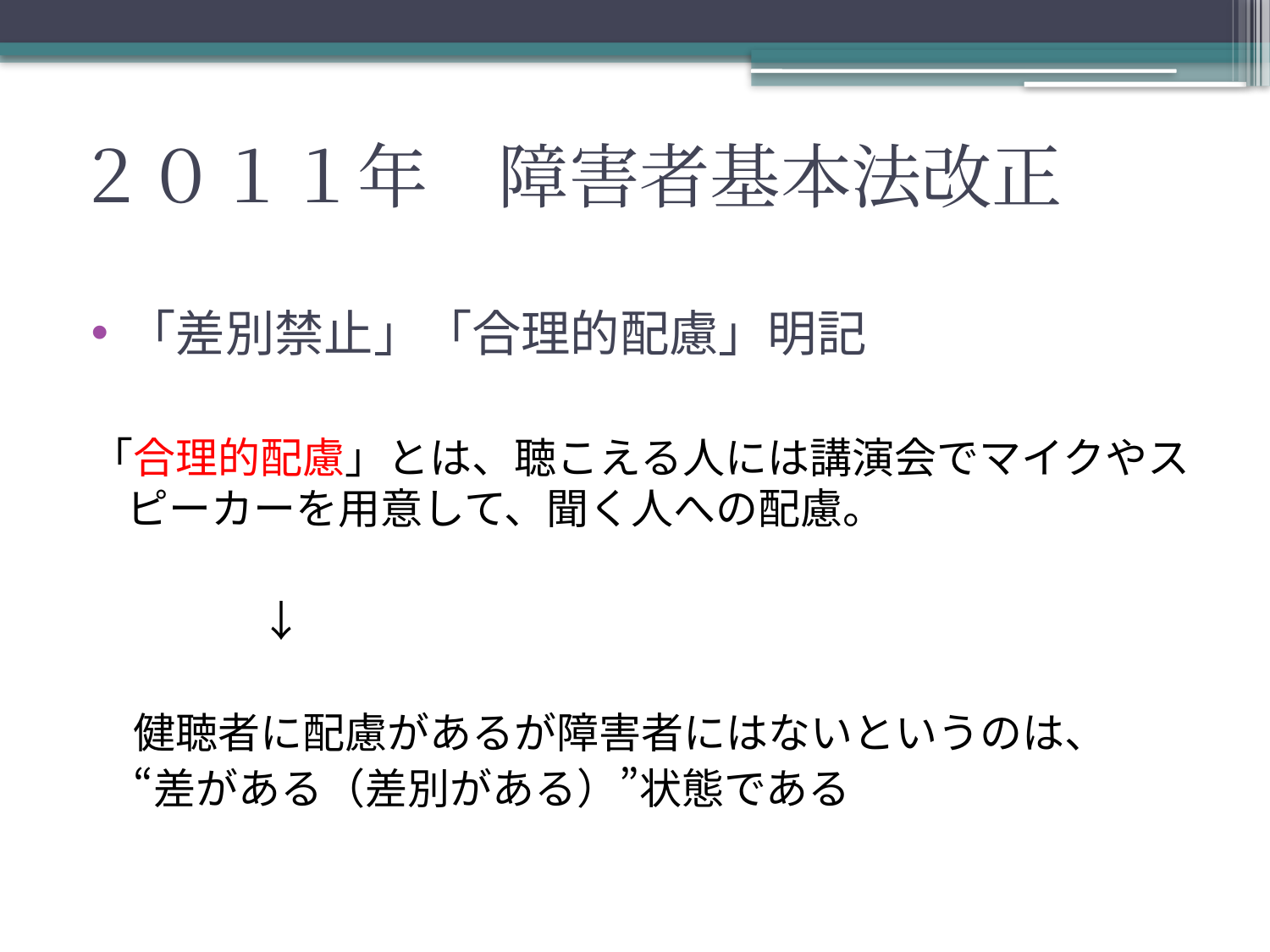

# ２０１１年　障害者基本法改正
「差別禁止」「合理的配慮」明記

「合理的配慮」とは、聴こえる人には講演会でマイクやスピーカーを用意して、聞く人への配慮。

　　　　↓

　健聴者に配慮があるが障害者にはないというのは、
　“差がある（差別がある）”状態である